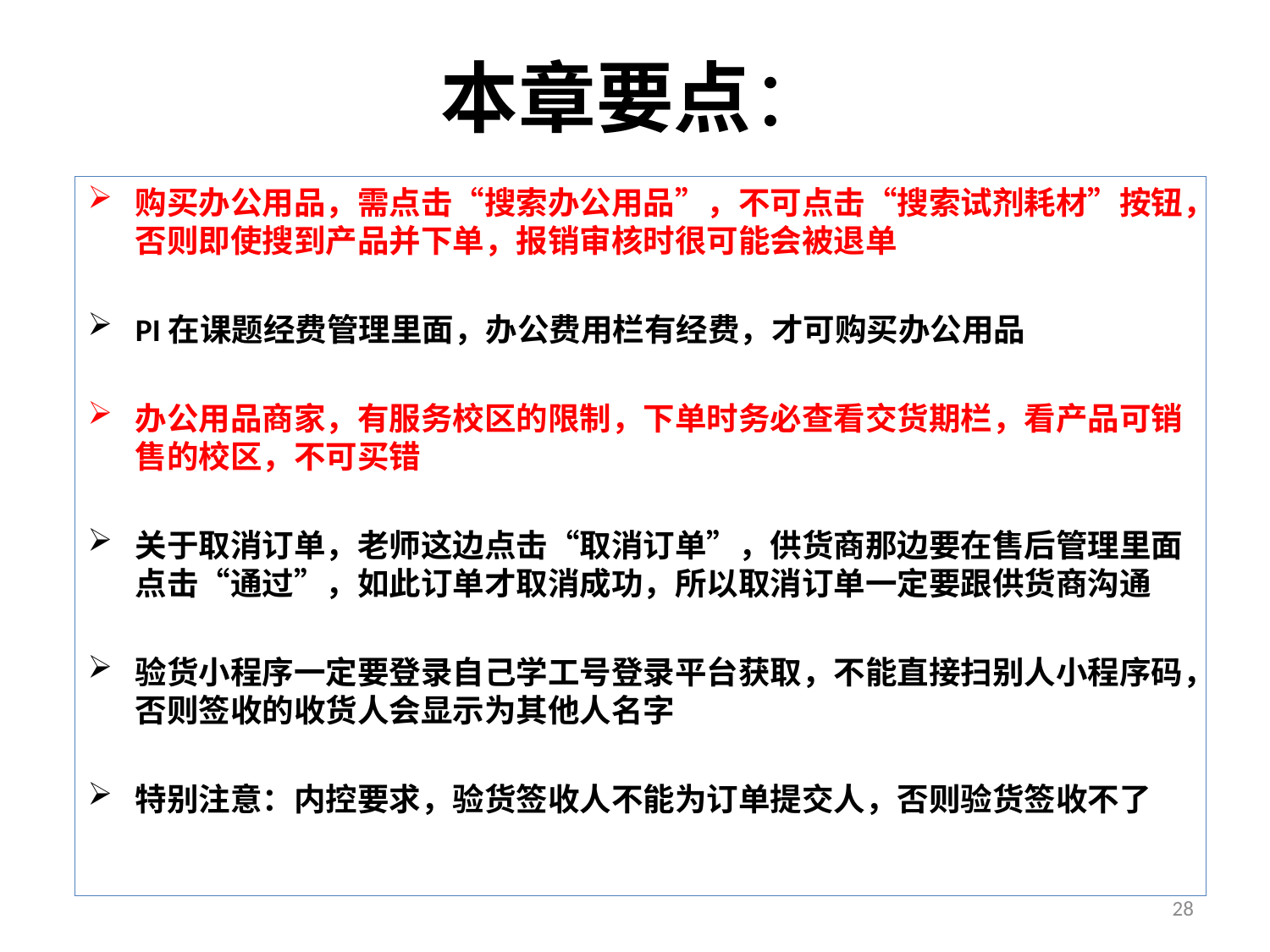

# 本章要点：
购买办公用品，需点击“搜索办公用品”，不可点击“搜索试剂耗材”按钮，否则即使搜到产品并下单，报销审核时很可能会被退单

PI在课题经费管理里面，办公费用栏有经费，才可购买办公用品

办公用品商家，有服务校区的限制，下单时务必查看交货期栏，看产品可销售的校区，不可买错

关于取消订单，老师这边点击“取消订单”，供货商那边要在售后管理里面点击“通过”，如此订单才取消成功，所以取消订单一定要跟供货商沟通

验货小程序一定要登录自己学工号登录平台获取，不能直接扫别人小程序码，否则签收的收货人会显示为其他人名字

特别注意：内控要求，验货签收人不能为订单提交人，否则验货签收不了

28